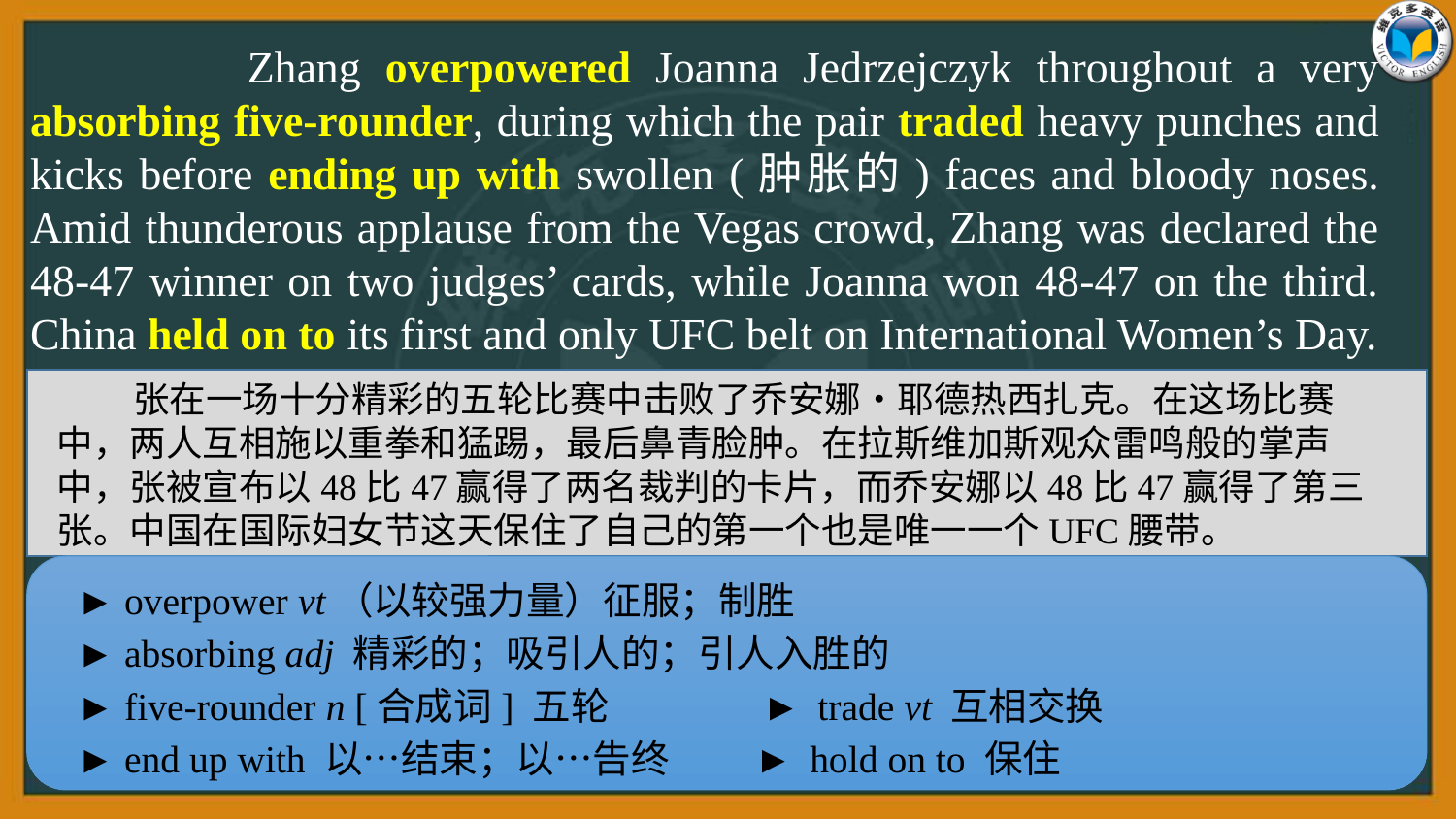

Zhang overpowered Joanna Jedrzejczyk throughout a very absorbing five-rounder, during which the pair traded heavy punches and kicks before ending up with swollen (肿胀的) faces and bloody noses. Amid thunderous applause from the Vegas crowd, Zhang was declared the 48-47 winner on two judges’ cards, while Joanna won 48-47 on the third. China held on to its first and only UFC belt on International Women’s Day.

   张在一场十分精彩的五轮比赛中击败了乔安娜•耶德热西扎克。在这场比赛中，两人互相施以重拳和猛踢，最后鼻青脸肿。在拉斯维加斯观众雷鸣般的掌声中，张被宣布以48比47赢得了两名裁判的卡片，而乔安娜以48比47赢得了第三张。中国在国际妇女节这天保住了自己的第一个也是唯一一个UFC腰带。

► overpower vt（以较强力量）征服；制胜
► absorbing adj 精彩的；吸引人的；引人入胜的
► five-rounder n [合成词] 五轮                  ► trade vt 互相交换
► end up with 以…结束；以…告终          ► hold on to 保住